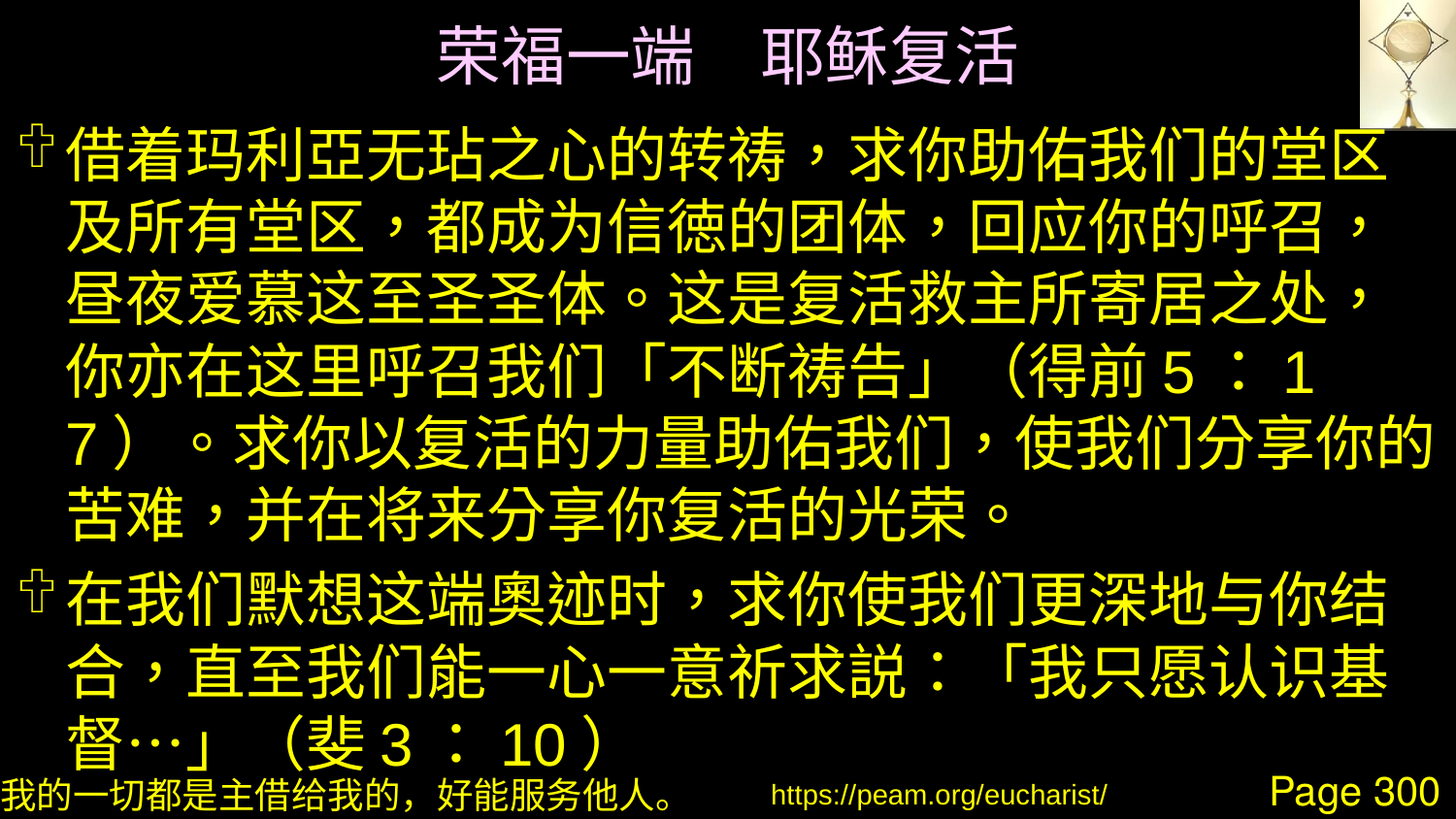

# 荣福一端　耶稣复活
借着玛利亞无玷之心的转祷，求你助佑我们的堂区及所有堂区，都成为信徳的团体，回应你的呼召，昼夜爱慕这至圣圣体。这是复活救主所寄居之处，你亦在这里呼召我们「不断祷告」（得前5：17）。求你以复活的力量助佑我们，使我们分享你的苦难，并在将来分享你复活的光荣。
在我们默想这端奧迹时，求你使我们更深地与你结合，直至我们能一心一意祈求説：「我只愿认识基督…」（斐3：10）